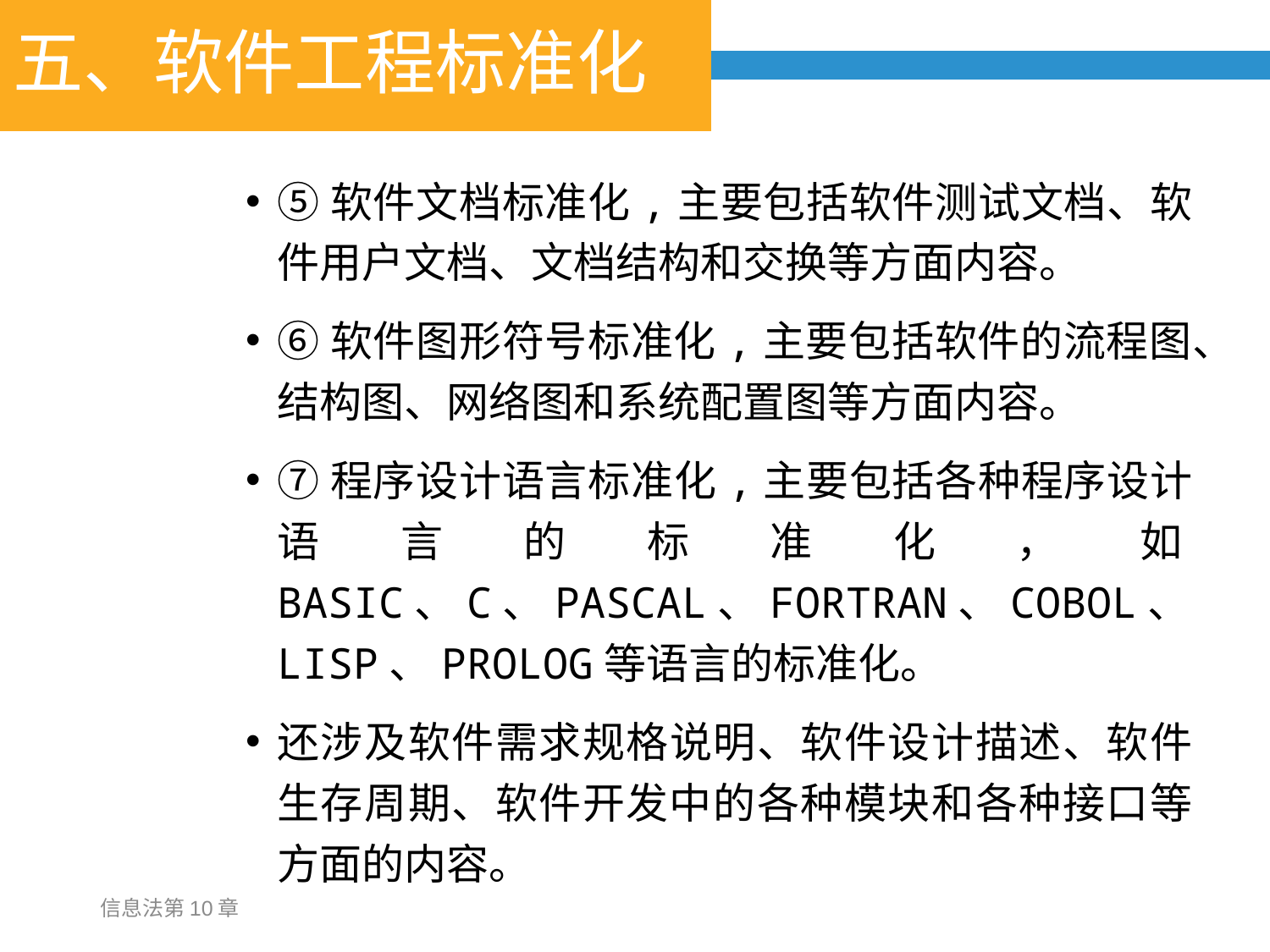

# 五、软件工程标准化
⑤软件文档标准化,主要包括软件测试文档、软件用户文档、文档结构和交换等方面内容。
⑥软件图形符号标准化,主要包括软件的流程图、结构图、网络图和系统配置图等方面内容。
⑦程序设计语言标准化,主要包括各种程序设计语言的标准化，如BASIC、C、PASCAL、FORTRAN、COBOL、LISP、PROLOG等语言的标准化。
还涉及软件需求规格说明、软件设计描述、软件生存周期、软件开发中的各种模块和各种接口等方面的内容。

信息法第10章